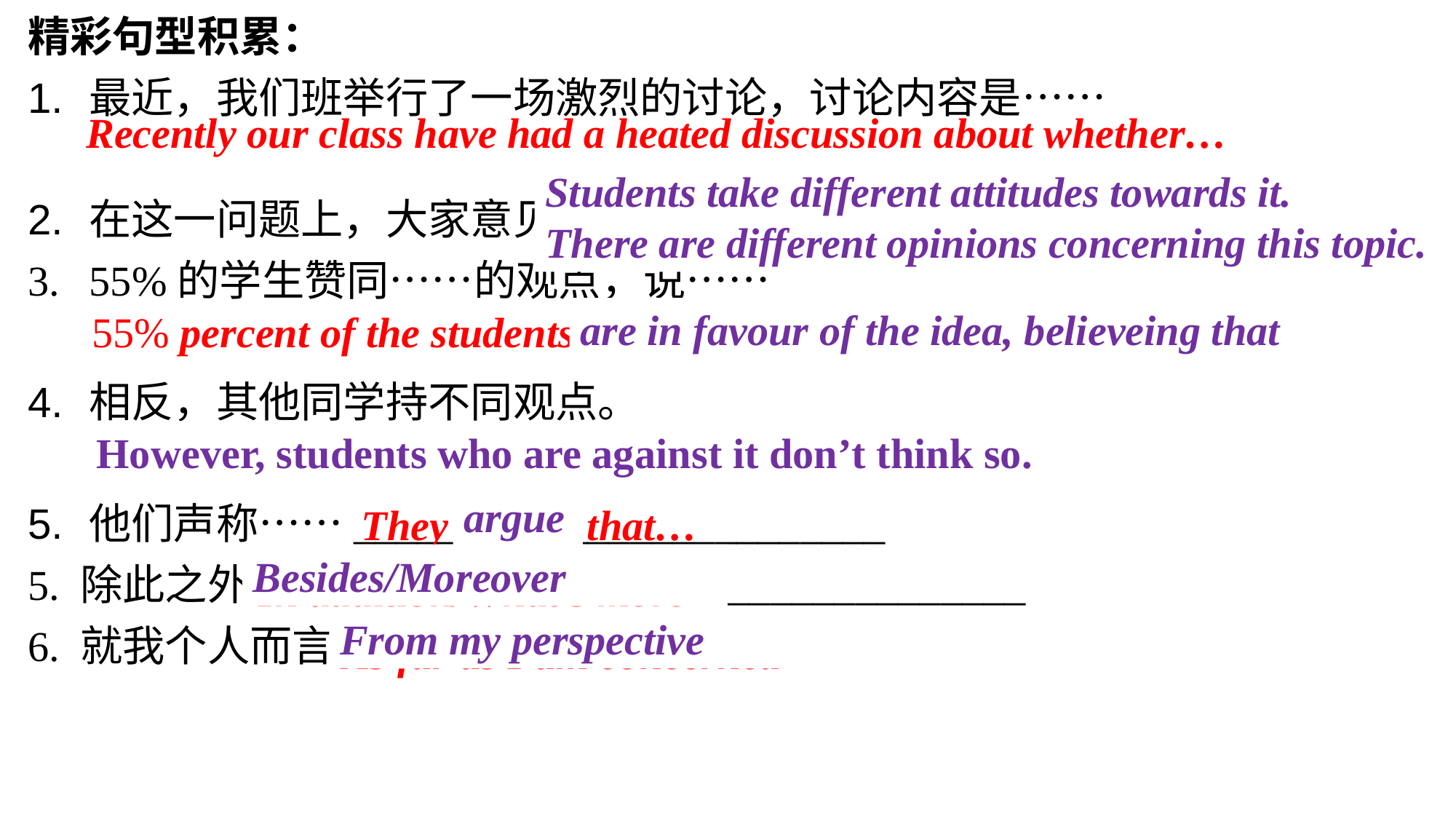

精彩句型积累：
最近，我们班举行了一场激烈的讨论，讨论内容是……

在这一问题上，大家意见不一。_________________________
55%的学生赞同……的观点，说……_________________________

相反，其他同学持不同观点。

他们声称……_________________________
5. 除此之外____________________________________
6. 就我个人而言_____________________
Recently our class have had a heated discussion about whether…
Students take different attitudes towards it.
There are different opinions concerning this topic.
Opinions are divided on this topic.
are in favour of the idea, believeing that
55% percent of the students approve of the idea that…, saying that

On the contrary，others hold the opposite view.
However, students who are against it don’t think so.
argue
They  claim  that…
Besides/Moreover

In addition/What’s more
From my perspective
As far as I am concerned